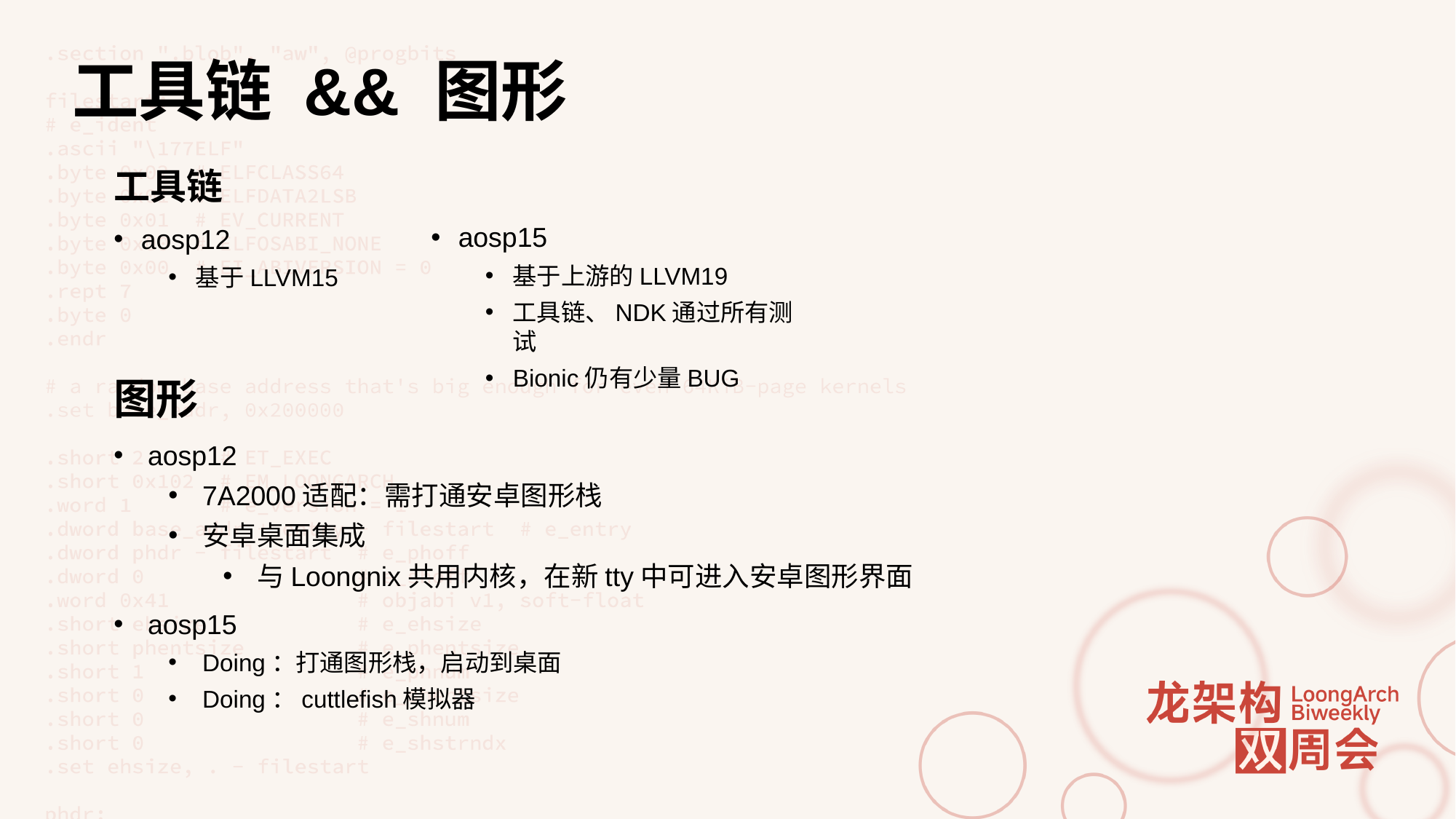

# 工具链 && 图形
工具链
aosp12
基于LLVM15

图形
aosp12
7A2000适配：需打通安卓图形栈
安卓桌面集成
与Loongnix共用内核，在新tty中可进入安卓图形界面
aosp15
Doing：打通图形栈，启动到桌面
Doing：cuttlefish模拟器
aosp15
基于上游的LLVM19
工具链、NDK通过所有测试
Bionic仍有少量BUG